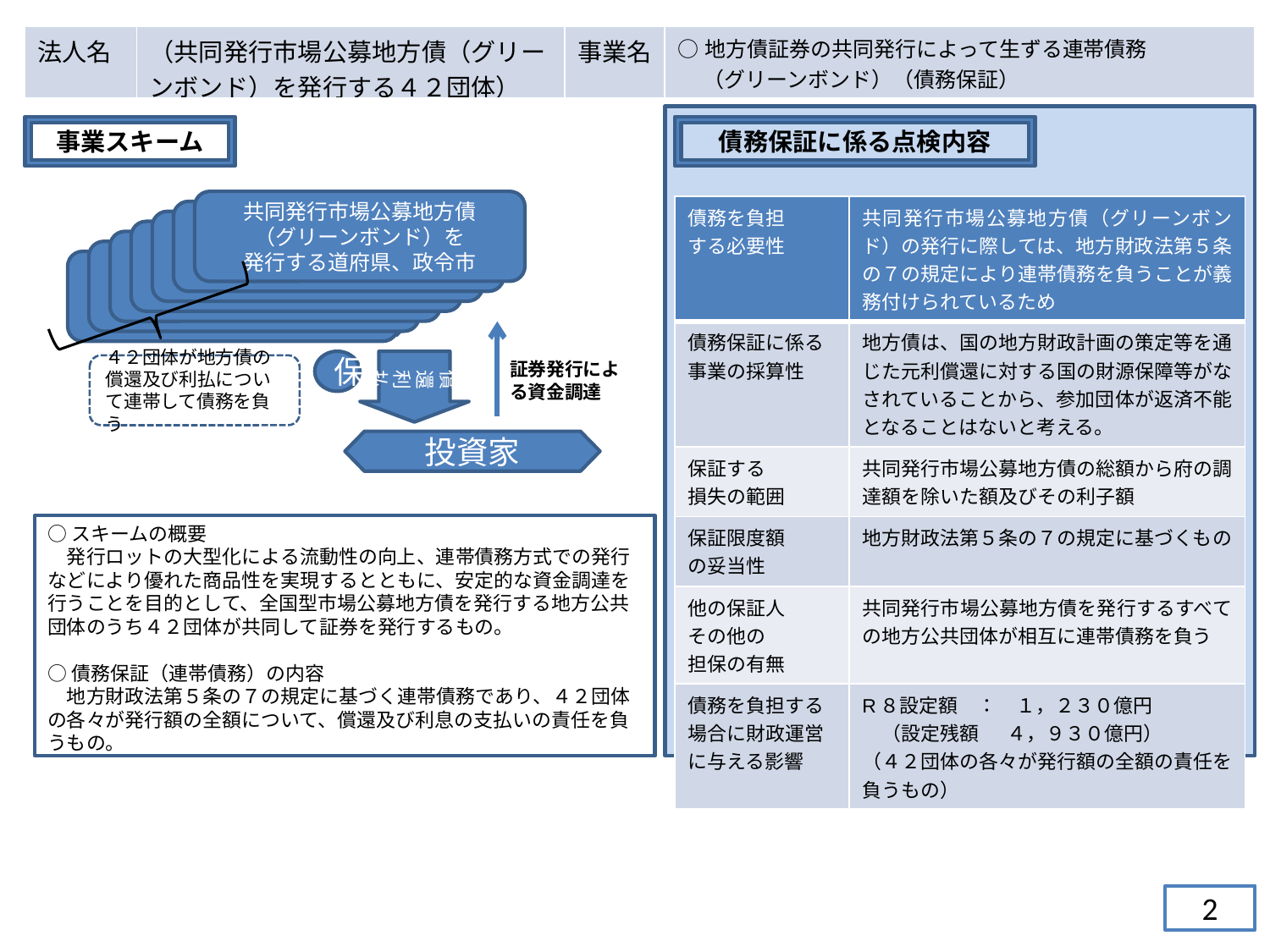

| 法人名 | （共同発行市場公募地方債（グリーンボンド）を発行する４２団体） | 事業名 | ○地方債証券の共同発行によって生ずる連帯債務 　 （グリーンボンド）（債務保証） |
| --- | --- | --- | --- |

事業スキーム
債務保証に係る点検内容
共同発行市場公募地方債
（グリーンボンド）を
発行する道府県、政令市
| 債務を負担 する必要性 | 共同発行市場公募地方債（グリーンボンド）の発行に際しては、地方財政法第５条の７の規定により連帯債務を負うことが義務付けられているため |
| --- | --- |
| 債務保証に係る 事業の採算性 | 地方債は、国の地方財政計画の策定等を通じた元利償還に対する国の財源保障等がなされていることから、参加団体が返済不能となることはないと考える。 |
| 保証する 損失の範囲 | 共同発行市場公募地方債の総額から府の調達額を除いた額及びその利子額 |
| 保証限度額 の妥当性 | 地方財政法第５条の７の規定に基づくもの |
| 他の保証人 その他の 担保の有無 | 共同発行市場公募地方債を発行するすべての地方公共団体が相互に連帯債務を負う |
| 債務を負担する場合に財政運営に与える影響 | R８設定額　：　１，２３０億円 　（設定残額　 ４，９３０億円） （４２団体の各々が発行額の全額の責任を負うもの） |

補

保

償還
利払

証券発行による資金調達
４２団体が地方債の
償還及び利払について連帯して債務を負う
投資家
○スキームの概要
　発行ロットの大型化による流動性の向上、連帯債務方式での発行などにより優れた商品性を実現するとともに、安定的な資金調達を行うことを目的として、全国型市場公募地方債を発行する地方公共団体のうち４２団体が共同して証券を発行するもの。
○債務保証（連帯債務）の内容
　地方財政法第５条の７の規定に基づく連帯債務であり、４２団体の各々が発行額の全額について、償還及び利息の支払いの責任を負うもの。
2